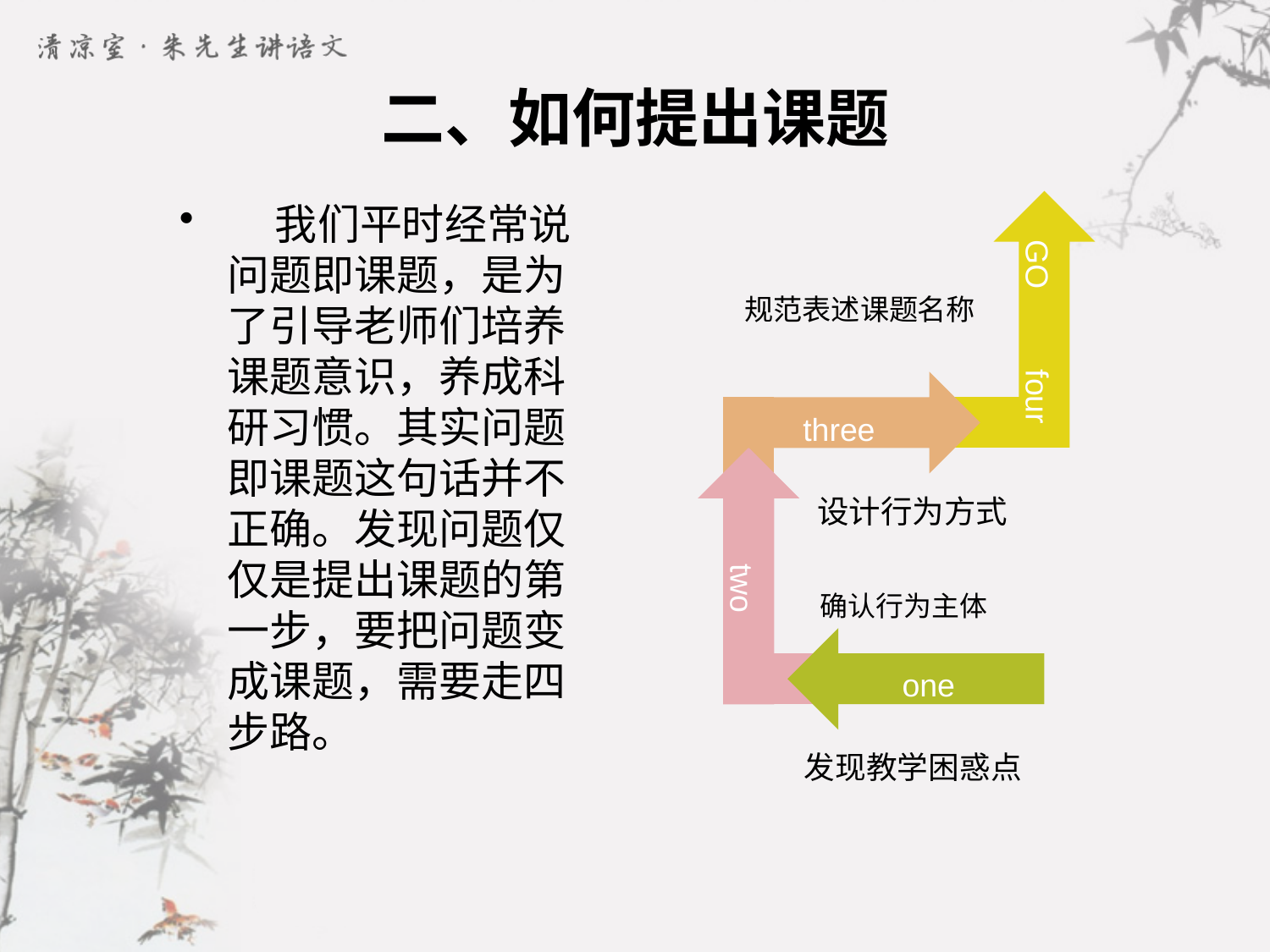

# 二、如何提出课题
    我们平时经常说问题即课题，是为了引导老师们培养课题意识，养成科研习惯。其实问题即课题这句话并不正确。发现问题仅仅是提出课题的第一步，要把问题变成课题，需要走四步路。

GO         four
规范表述课题名称
three

设计行为方式
two
确认行为主体
one

发现教学困惑点